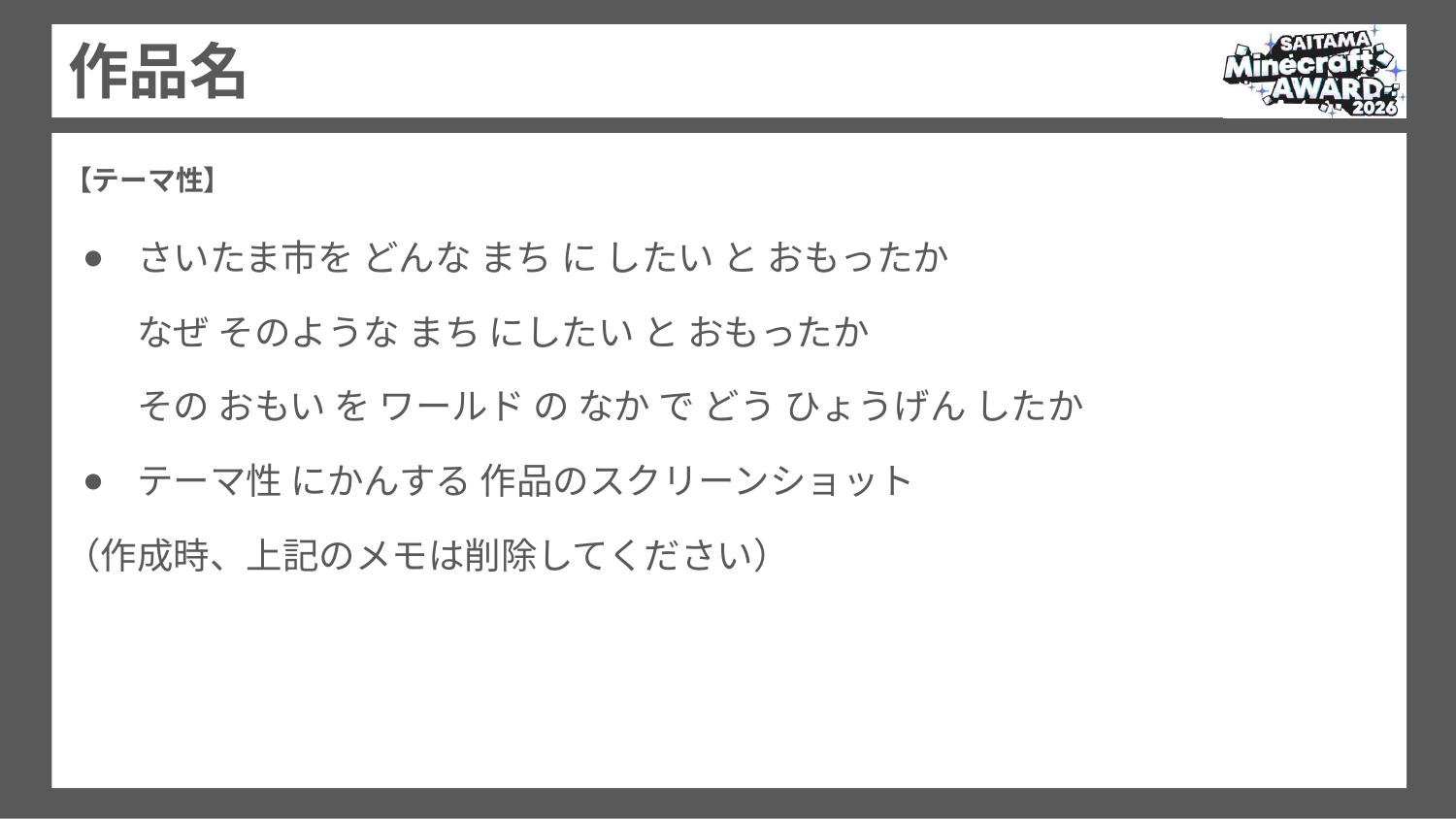

作品名
【テーマ性】
さいたま市を どんな まち に したい と おもったか
なぜ そのような まち にしたい と おもったか
その おもい を ワールド の なか で どう ひょうげん したか
テーマ性 にかんする 作品のスクリーンショット
（作成時、上記のメモは削除してください）